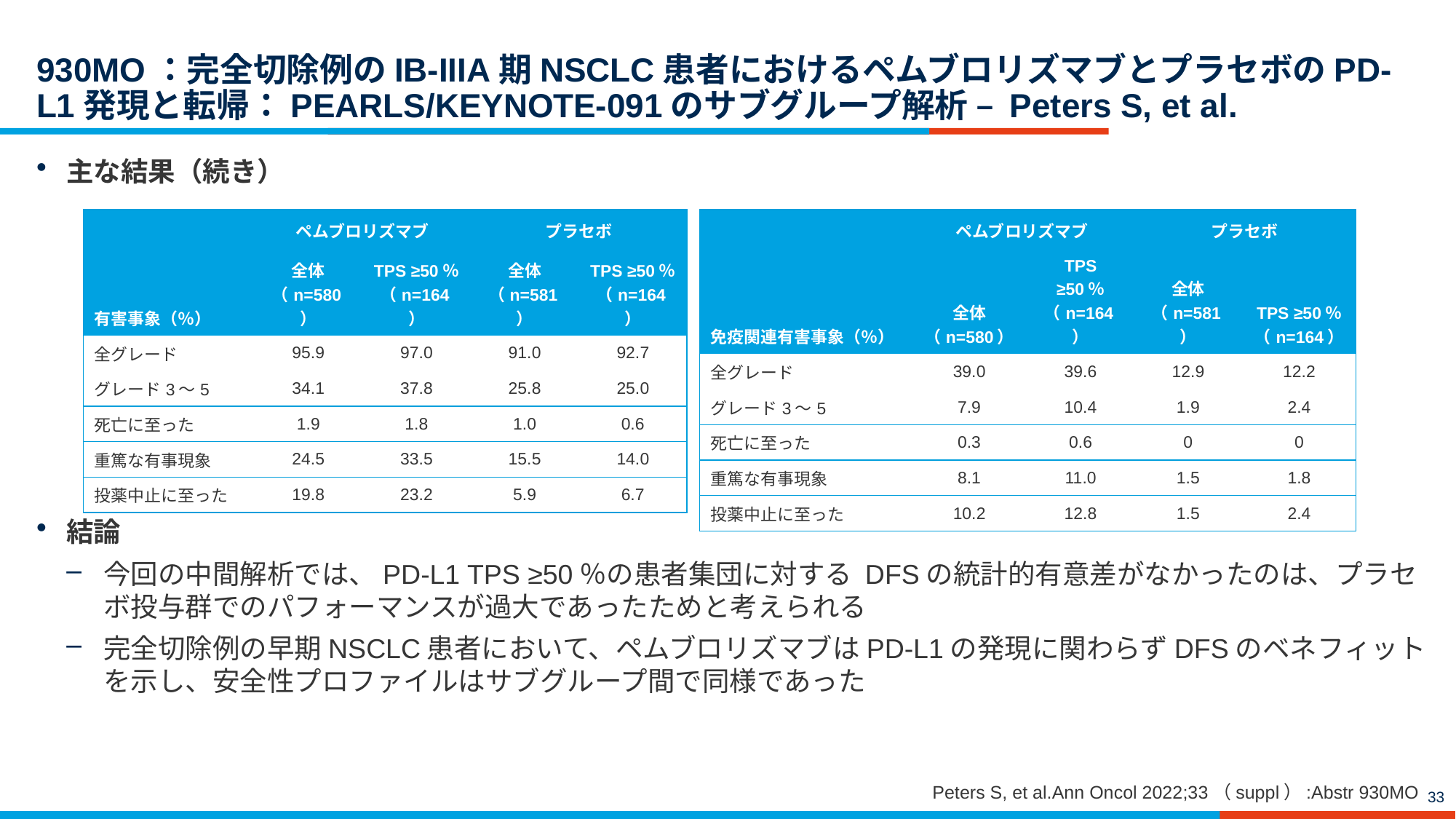

# 930MO：完全切除例のIB-IIIA期NSCLC患者におけるペムブロリズマブとプラセボのPD-L1発現と転帰：PEARLS/KEYNOTE-091のサブグループ解析 – Peters S, et al.
主な結果（続き）
結論
今回の中間解析では、PD-L1 TPS ≥50％の患者集団に対する DFSの統計的有意差がなかったのは、プラセボ投与群でのパフォーマンスが過大であったためと考えられる
完全切除例の早期NSCLC患者において、ペムブロリズマブはPD-L1の発現に関わらずDFSのベネフィットを示し、安全性プロファイルはサブグループ間で同様であった
| 有害事象（％） | ペムブロリズマブ |  | プラセボ |  |
| --- | --- | --- | --- | --- |
|  | 全体 （n=580） | TPS ≥50％ （n=164） | 全体 （n=581） | TPS ≥50％ （n=164） |
| 全グレード | 95.9 | 97.0 | 91.0 | 92.7 |
| グレード3～5 | 34.1 | 37.8 | 25.8 | 25.0 |
| 死亡に至った | 1.9 | 1.8 | 1.0 | 0.6 |
| 重篤な有事現象 | 24.5 | 33.5 | 15.5 | 14.0 |
| 投薬中止に至った | 19.8 | 23.2 | 5.9 | 6.7 |
| 免疫関連有害事象（％） | ペムブロリズマブ |  | プラセボ |  |
| --- | --- | --- | --- | --- |
|  | 全体 （n=580） | TPS ≥50％ （n=164） | 全体 （n=581） | TPS ≥50％ （n=164） |
| 全グレード | 39.0 | 39.6 | 12.9 | 12.2 |
| グレード3～5 | 7.9 | 10.4 | 1.9 | 2.4 |
| 死亡に至った | 0.3 | 0.6 | 0 | 0 |
| 重篤な有事現象 | 8.1 | 11.0 | 1.5 | 1.8 |
| 投薬中止に至った | 10.2 | 12.8 | 1.5 | 2.4 |
Peters S, et al.Ann Oncol 2022;33（suppl）:Abstr 930MO